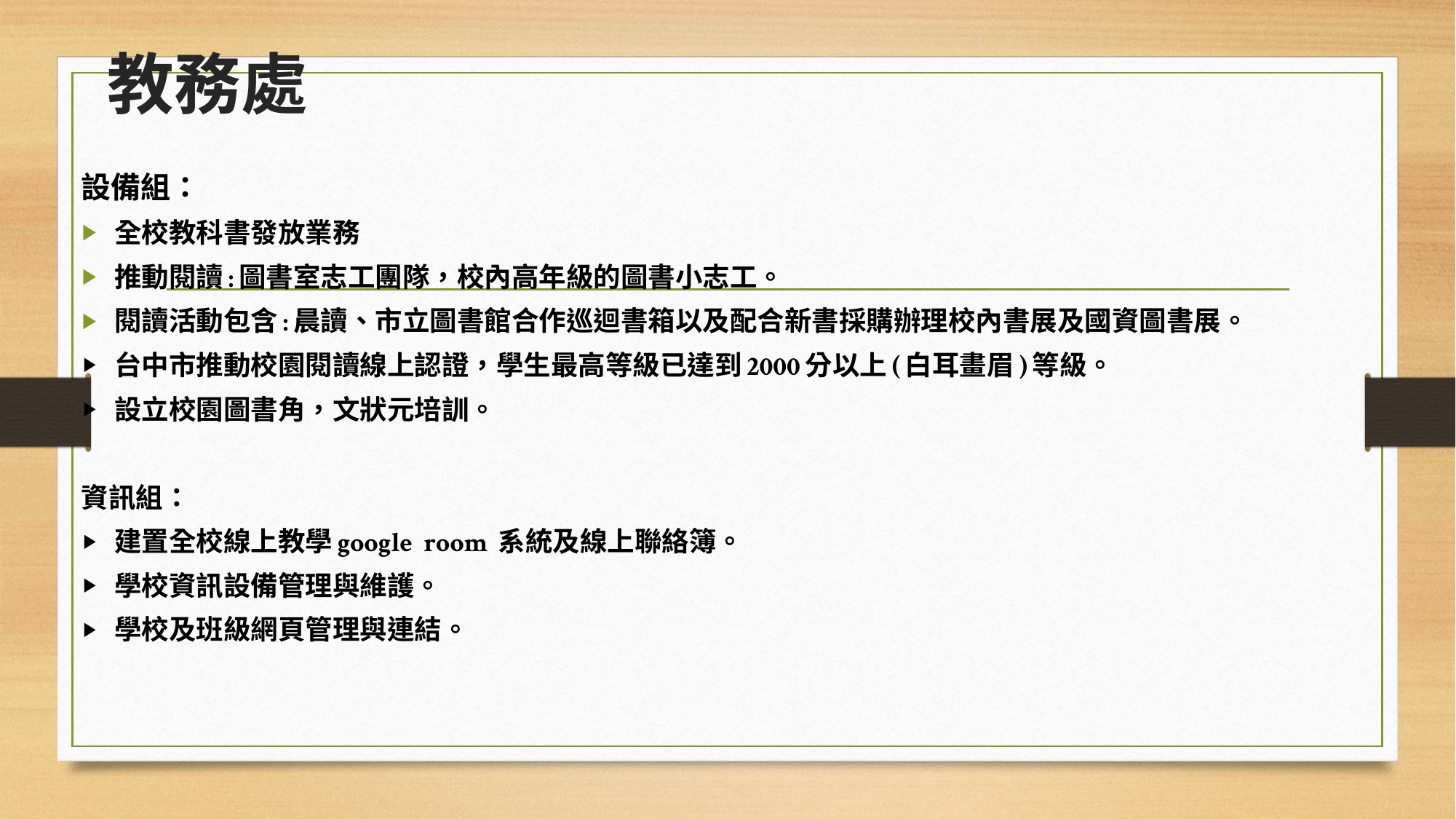

# 教務處
設備組：
全校教科書發放業務
推動閱讀:圖書室志工團隊，校內高年級的圖書小志工。
閱讀活動包含:晨讀、市立圖書館合作巡迴書箱以及配合新書採購辦理校內書展及國資圖書展。
台中市推動校園閱讀線上認證，學生最高等級已達到2000分以上(白耳畫眉)等級。
設立校園圖書角，文狀元培訓。

資訊組：
建置全校線上教學google  room 系統及線上聯絡簿。
學校資訊設備管理與維護。
學校及班級網頁管理與連結。